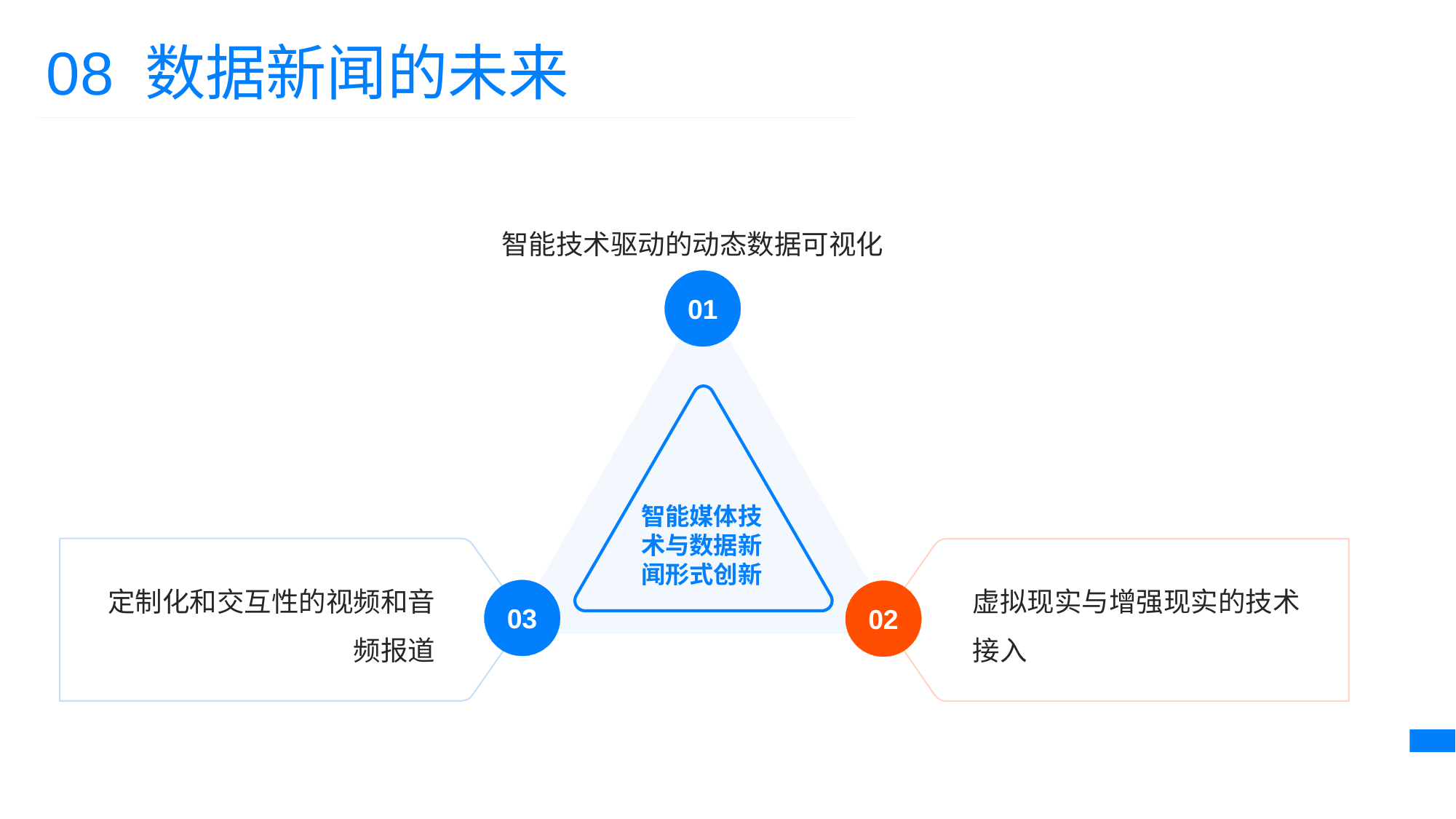

08 数据新闻的未来
智能技术驱动的动态数据可视化
01

智能媒体技术与数据新闻形式创新
定制化和交互性的视频和音频报道
虚拟现实与增强现实的技术接入
03
02